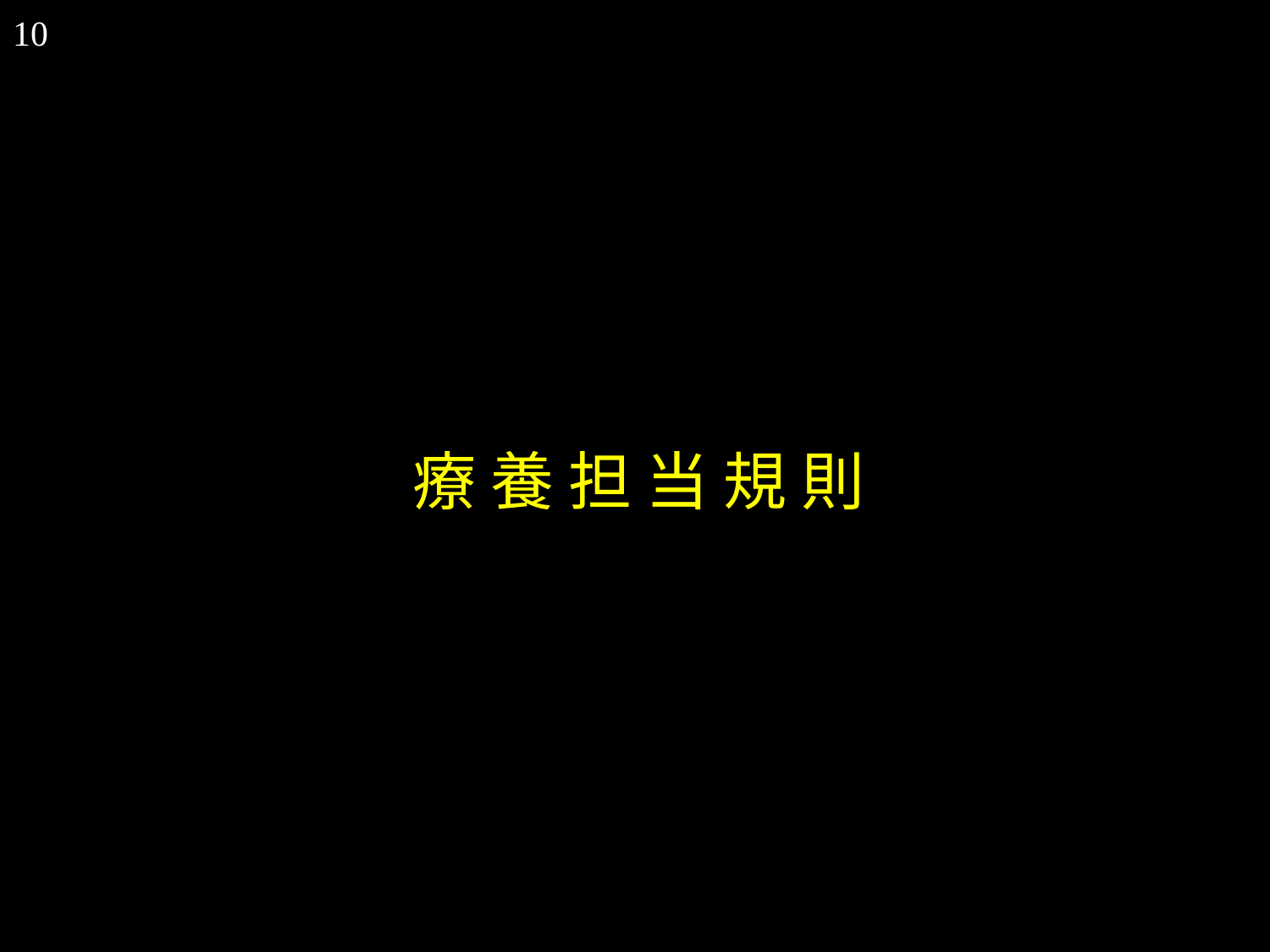

10
療 養 担 当 規 則